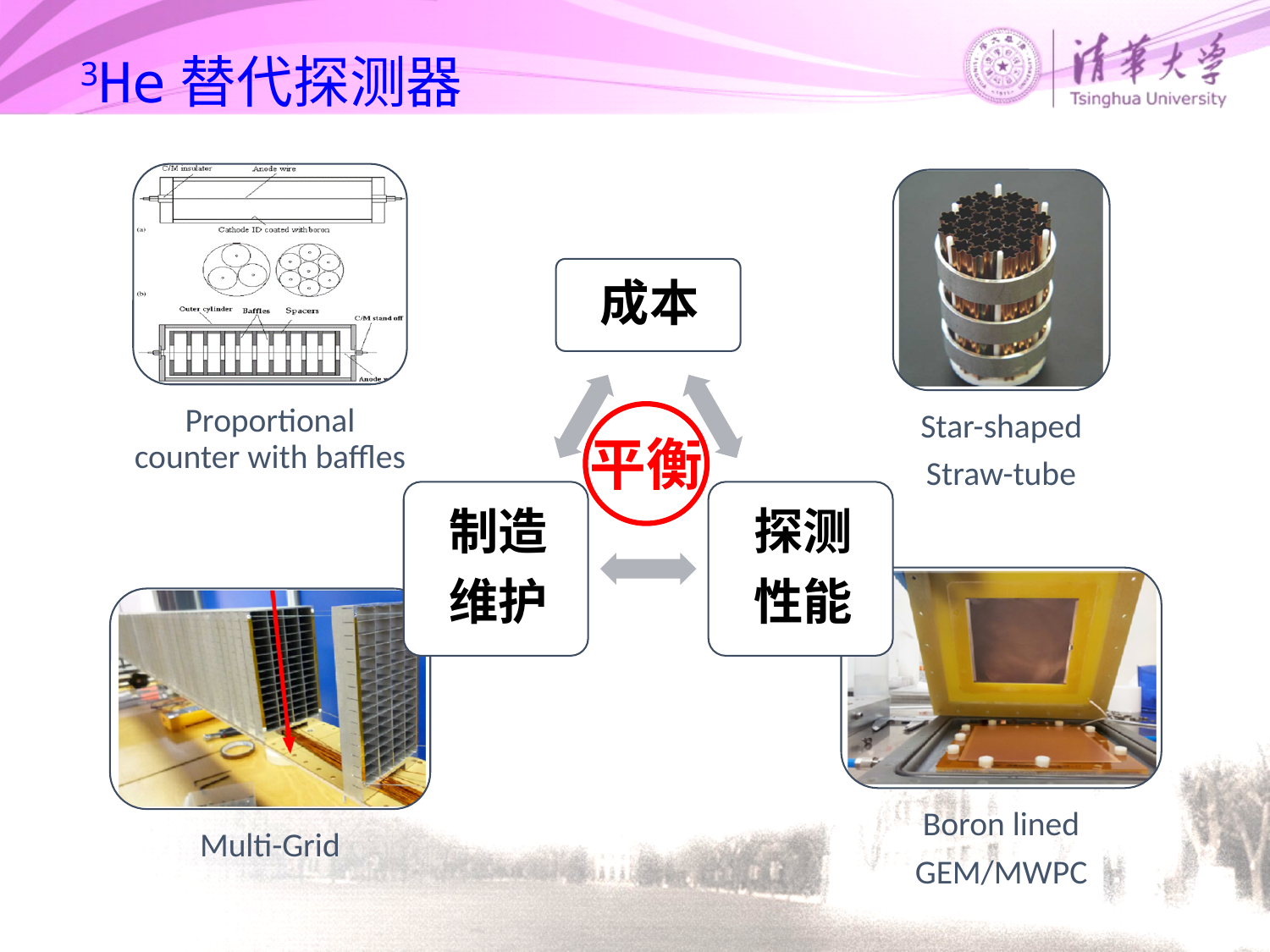

3He替代探测器

成本

探测
性能

制造
维护

Proportional counter with baffles
Star-shaped
Straw-tube

平衡

Boron lined
GEM/MWPC
Multi-Grid